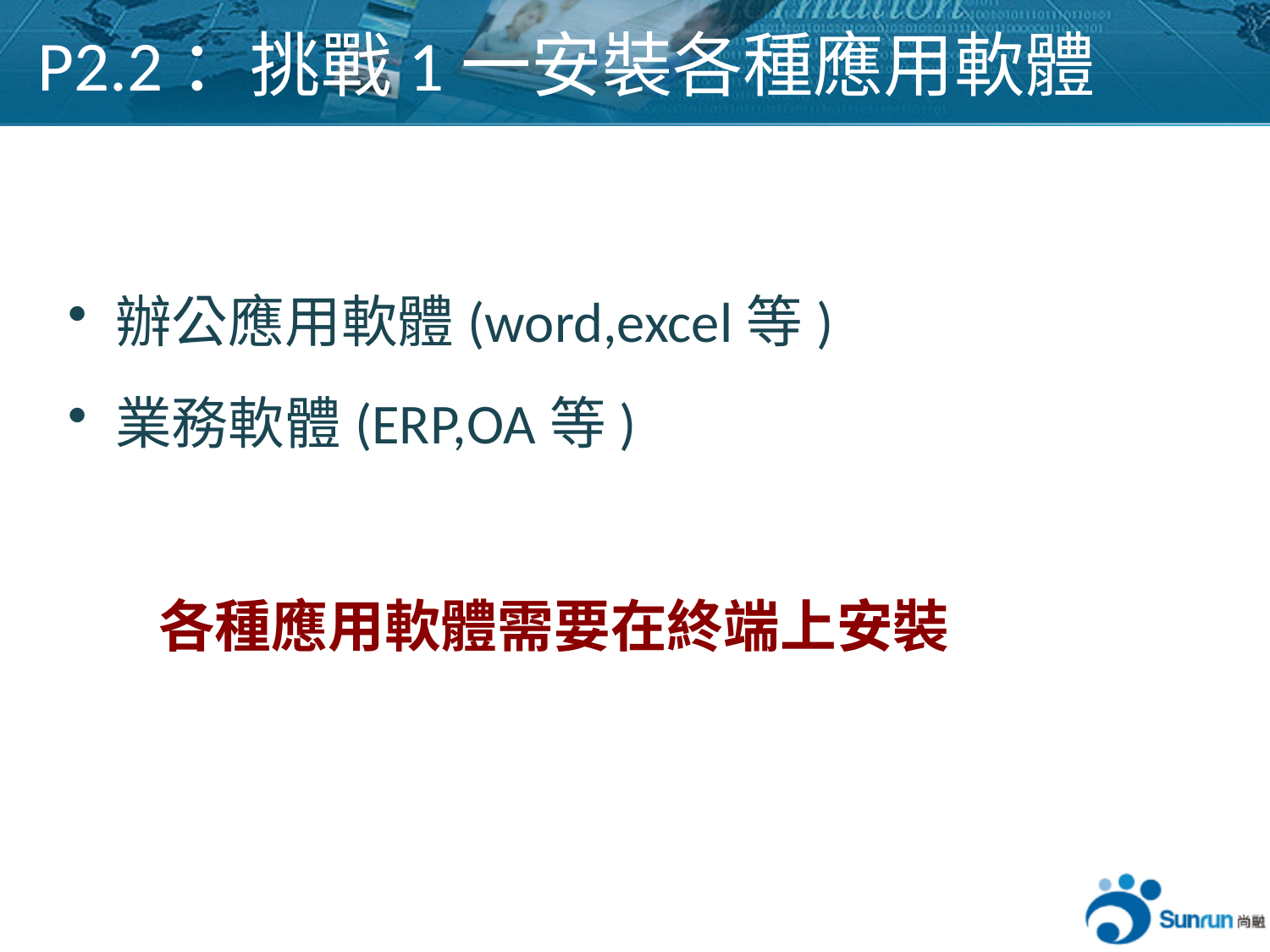

P2.2：挑戰1一安裝各種應用軟體
辦公應用軟體(word,excel等)
業務軟體(ERP,OA等)

      各種應用軟體需要在終端上安裝